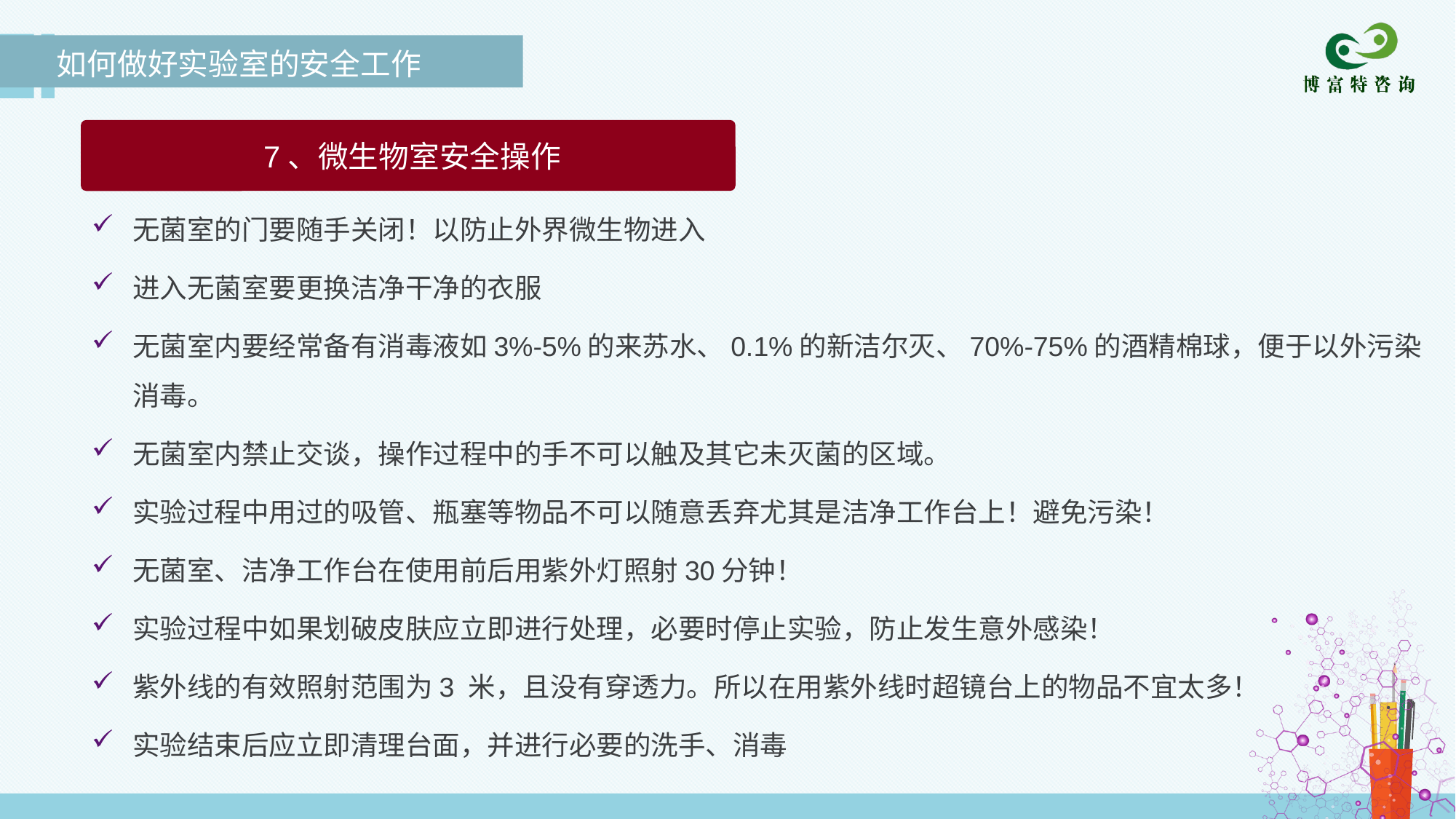

如何做好实验室的安全工作
 7、微生物室安全操作
无菌室的门要随手关闭！以防止外界微生物进入
进入无菌室要更换洁净干净的衣服
无菌室内要经常备有消毒液如3%-5%的来苏水、0.1%的新洁尔灭、70%-75%的酒精棉球，便于以外污染消毒。
无菌室内禁止交谈，操作过程中的手不可以触及其它未灭菌的区域。
实验过程中用过的吸管、瓶塞等物品不可以随意丢弃尤其是洁净工作台上！避免污染！
无菌室、洁净工作台在使用前后用紫外灯照射30分钟！
实验过程中如果划破皮肤应立即进行处理，必要时停止实验，防止发生意外感染！
紫外线的有效照射范围为3 米，且没有穿透力。所以在用紫外线时超镜台上的物品不宜太多！
实验结束后应立即清理台面，并进行必要的洗手、消毒